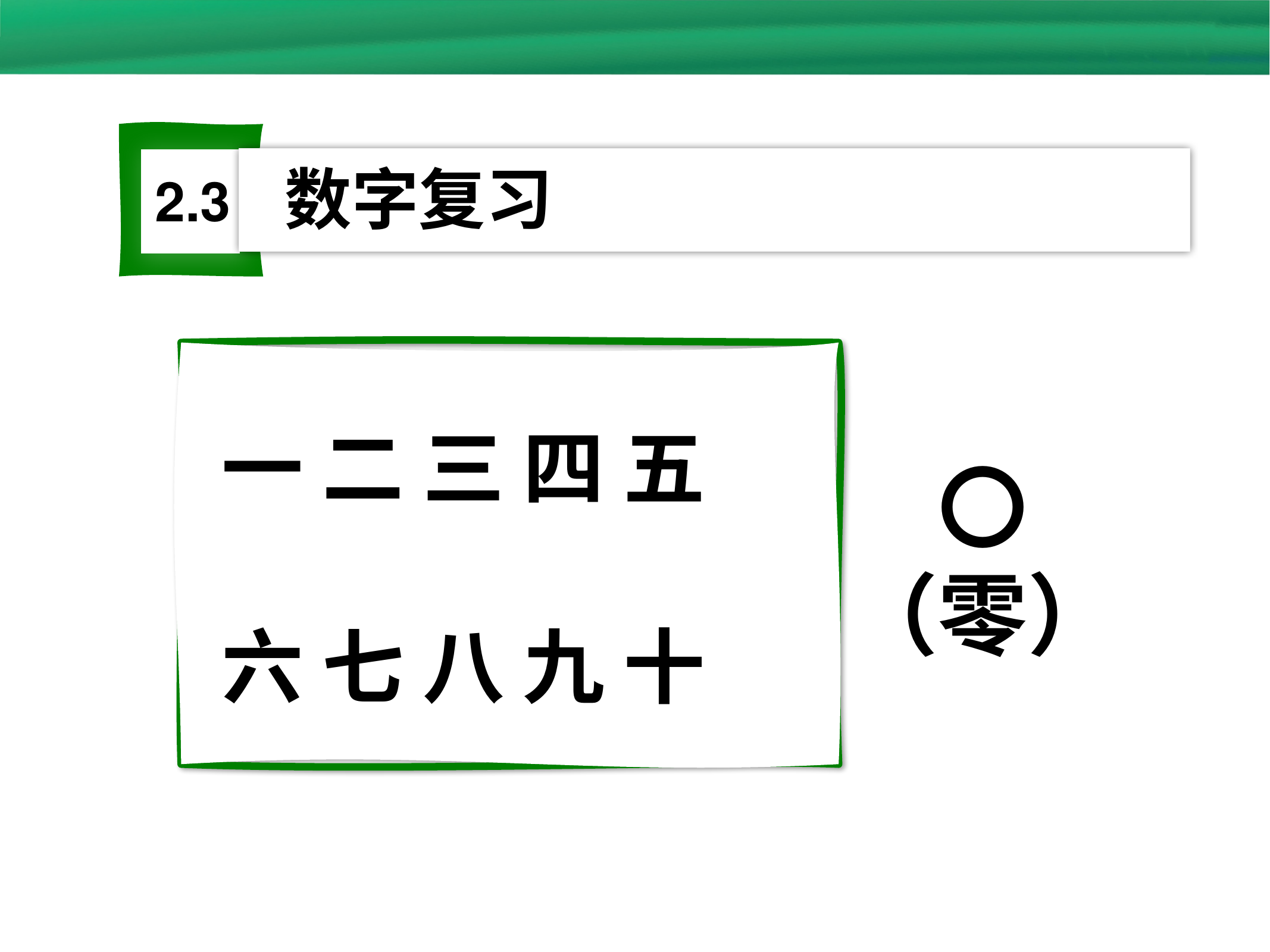

数字复习
2.3

一 二 三 四 五

六 七 八 九 十
〇
（零）